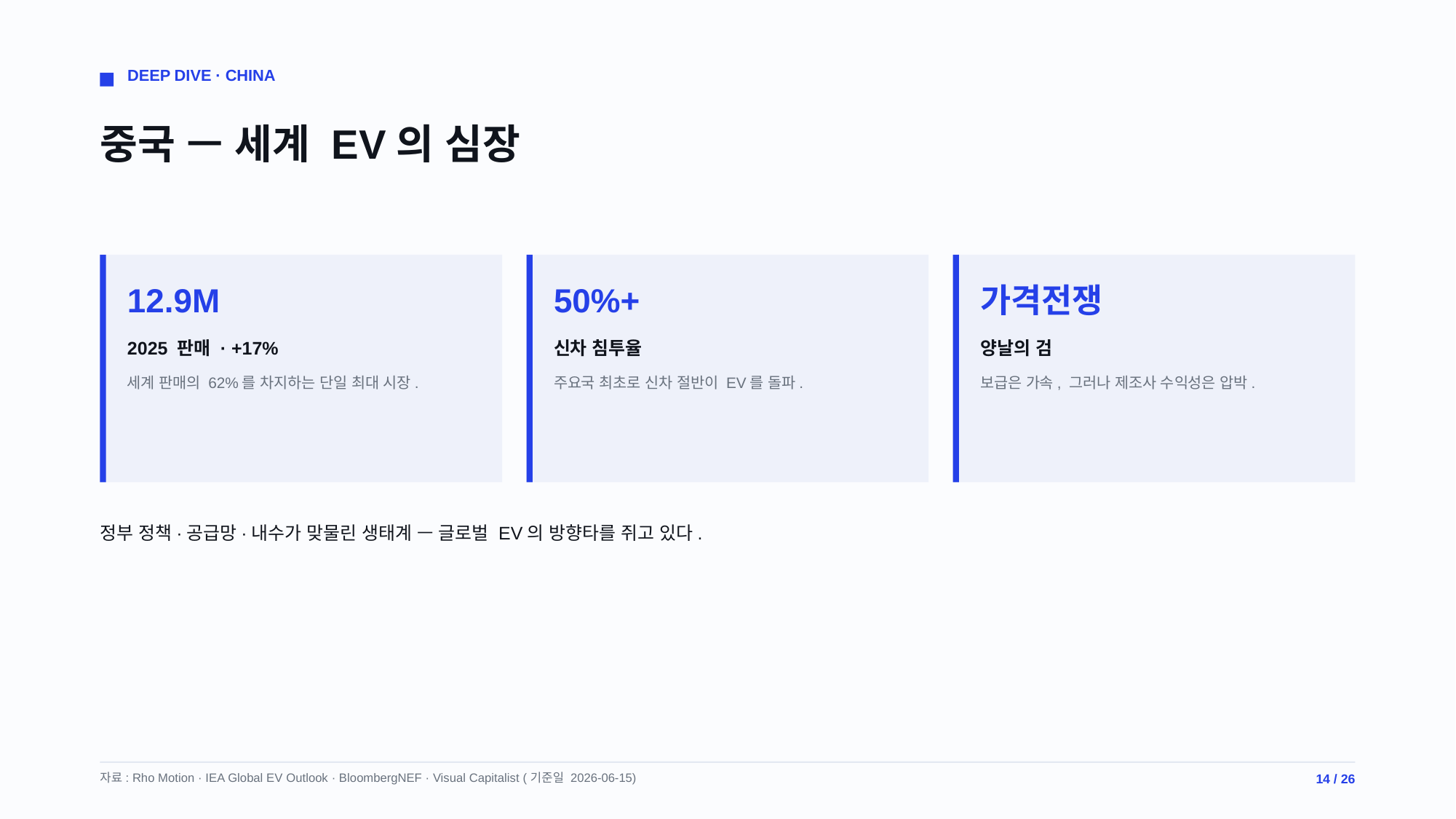

DEEP DIVE · CHINA

중국 — 세계 EV의 심장

12.9M
50%+
가격전쟁
2025 판매 · +17%
신차 침투율
양날의 검
세계 판매의 62%를 차지하는 단일 최대 시장.
주요국 최초로 신차 절반이 EV를 돌파.
보급은 가속, 그러나 제조사 수익성은 압박.
정부 정책·공급망·내수가 맞물린 생태계 — 글로벌 EV의 방향타를 쥐고 있다.

자료: Rho Motion · IEA Global EV Outlook · BloombergNEF · Visual Capitalist (기준일 2026-06-15)
14 / 26